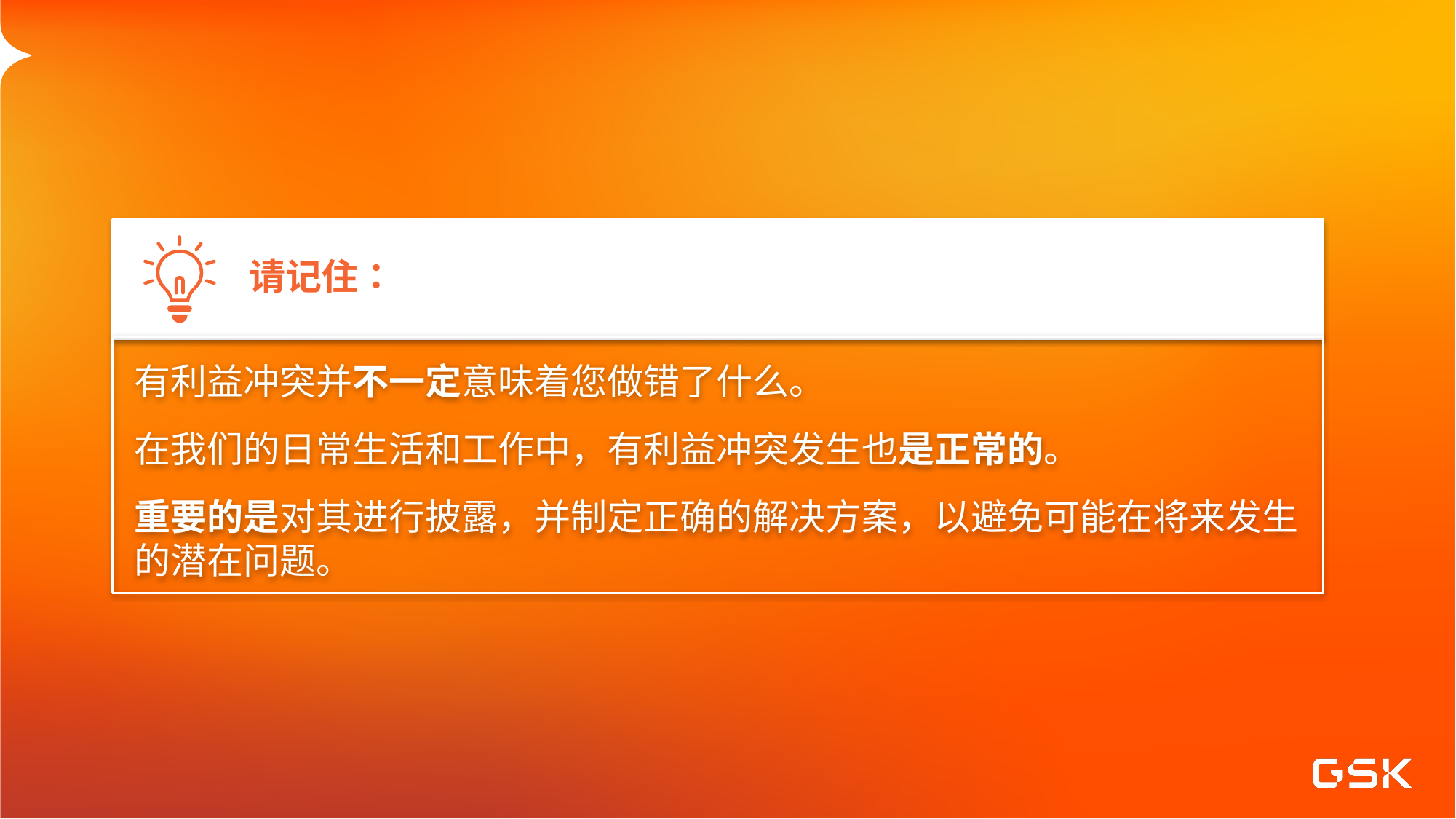

请记住：
有利益冲突并不一定意味着您做错了什么。
在我们的日常生活和工作中，有利益冲突发生也是正常的。
重要的是对其进行披露，并制定正确的解决方案，以避免可能在将来发生的潜在问题。